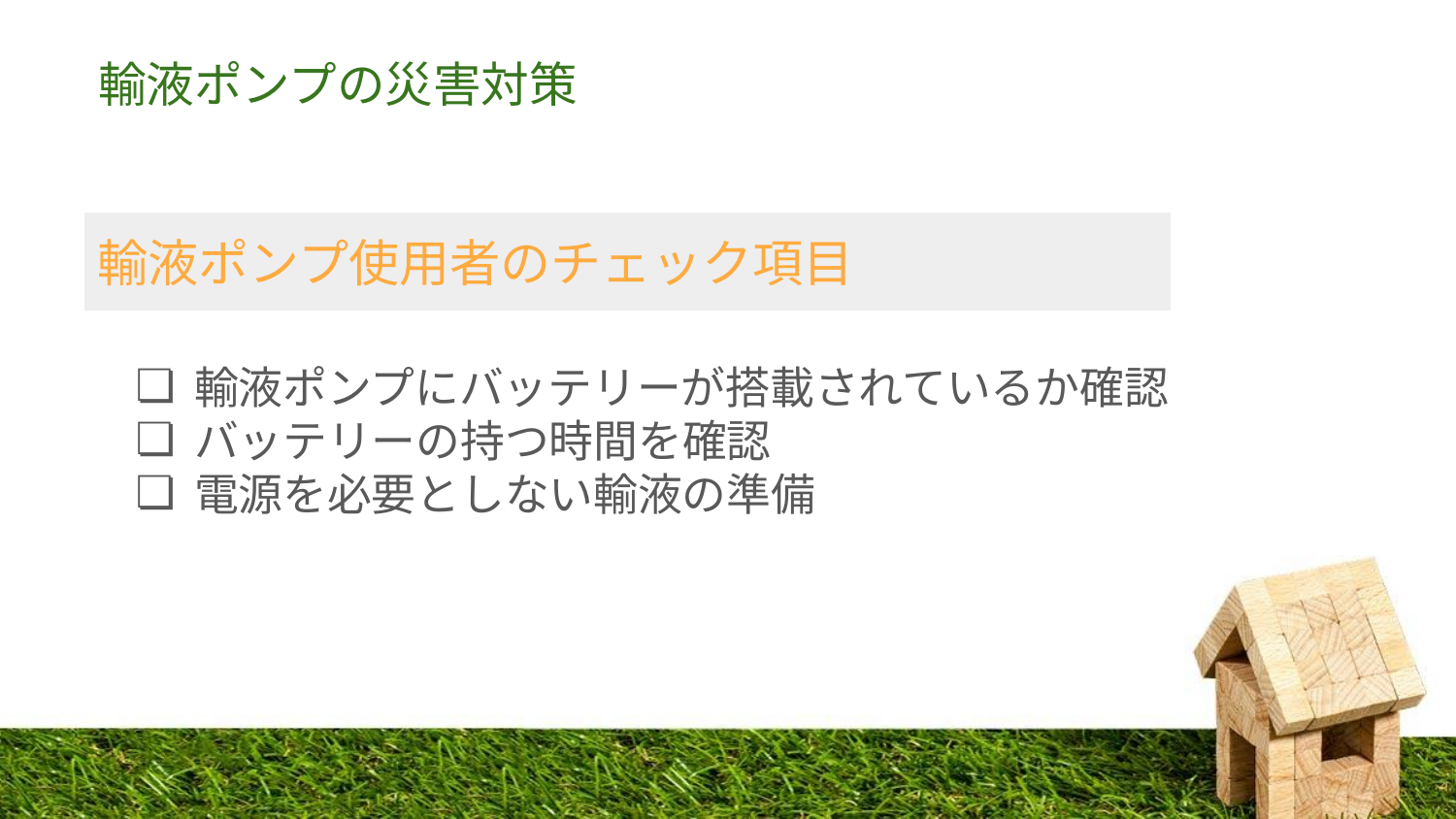

# 輸液ポンプの災害対策
輸液ポンプ使用者のチェック項目
輸液ポンプにバッテリーが搭載されているか確認
バッテリーの持つ時間を確認
電源を必要としない輸液の準備